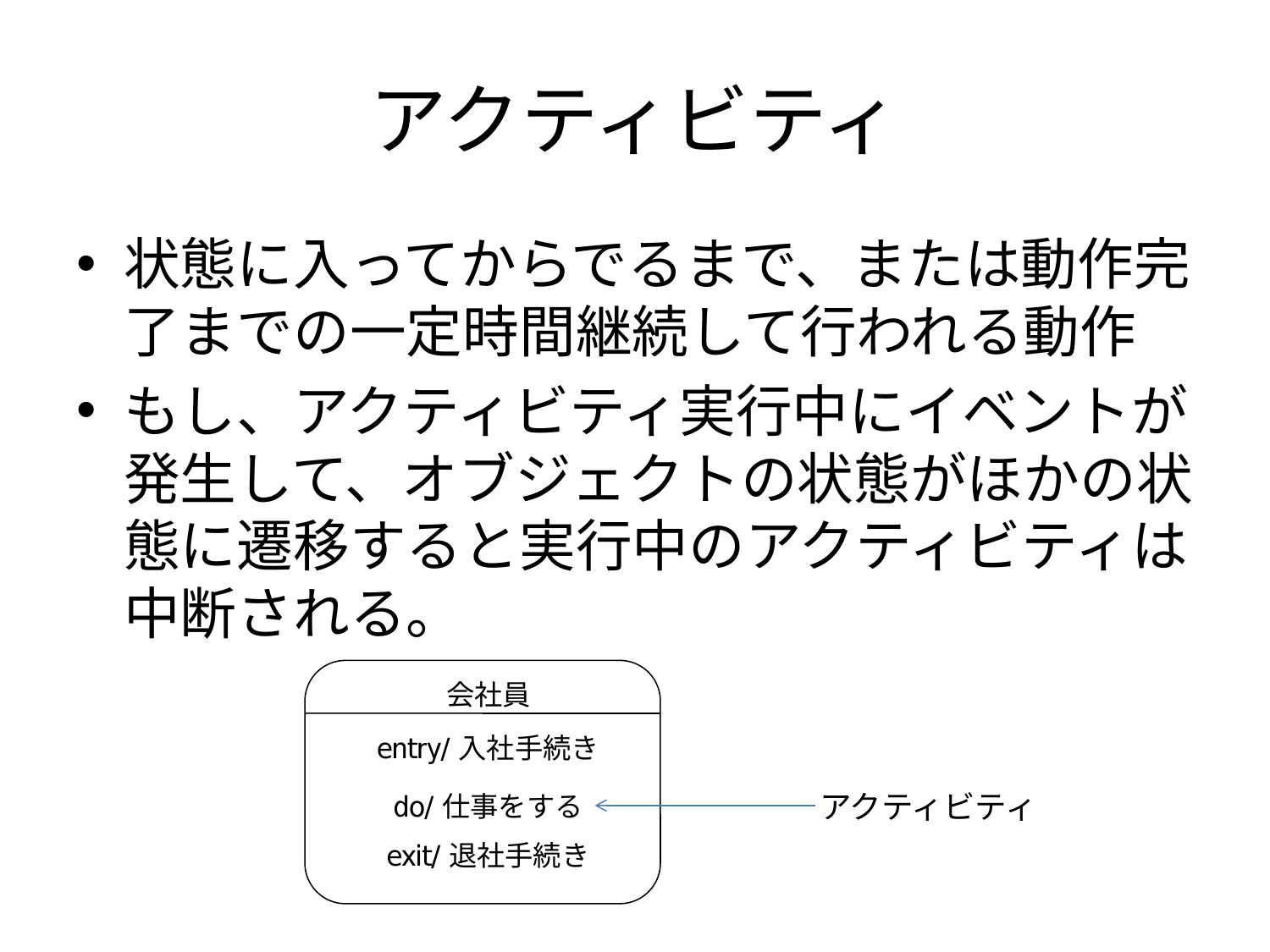

# アクティビティ
状態に入ってからでるまで、または動作完了までの一定時間継続して行われる動作
もし、アクティビティ実行中にイベントが発生して、オブジェクトの状態がほかの状態に遷移すると実行中のアクティビティは中断される。

会社員

entry/入社手続き
アクティビティ
do/仕事をする
exit/退社手続き